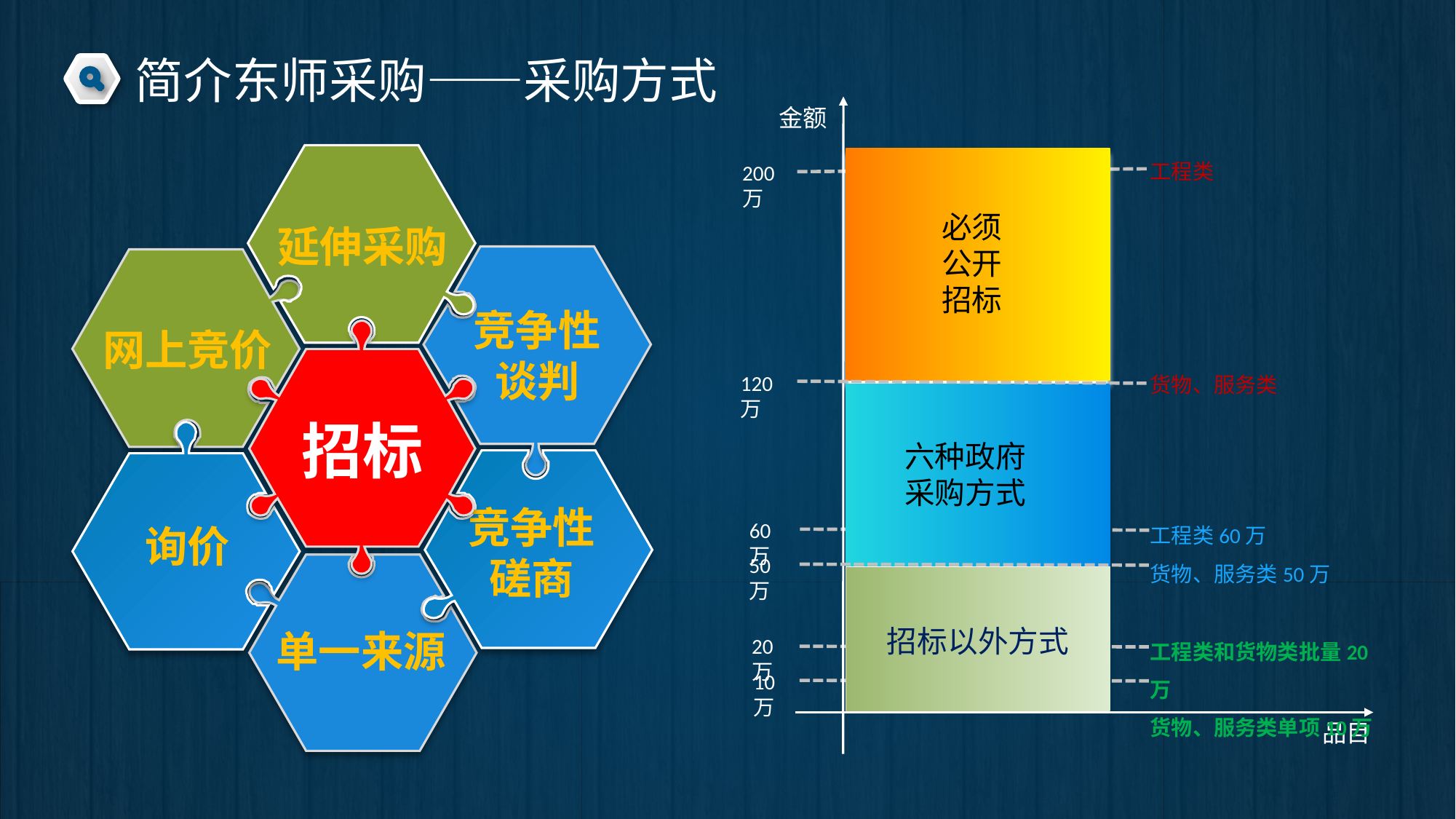

简介东师采购——采购方式

金额

工程类
200万
必须公开招标
120万
货物、服务类

六种政府
采购方式
工程类60万
货物、服务类50万
60万
50万

招标以外方式
工程类和货物类批量20万
货物、服务类单项10万
20万
10万
品目

延伸采购

竞争性
谈判

网上竞价

招标

询价

竞争性
磋商

单一来源